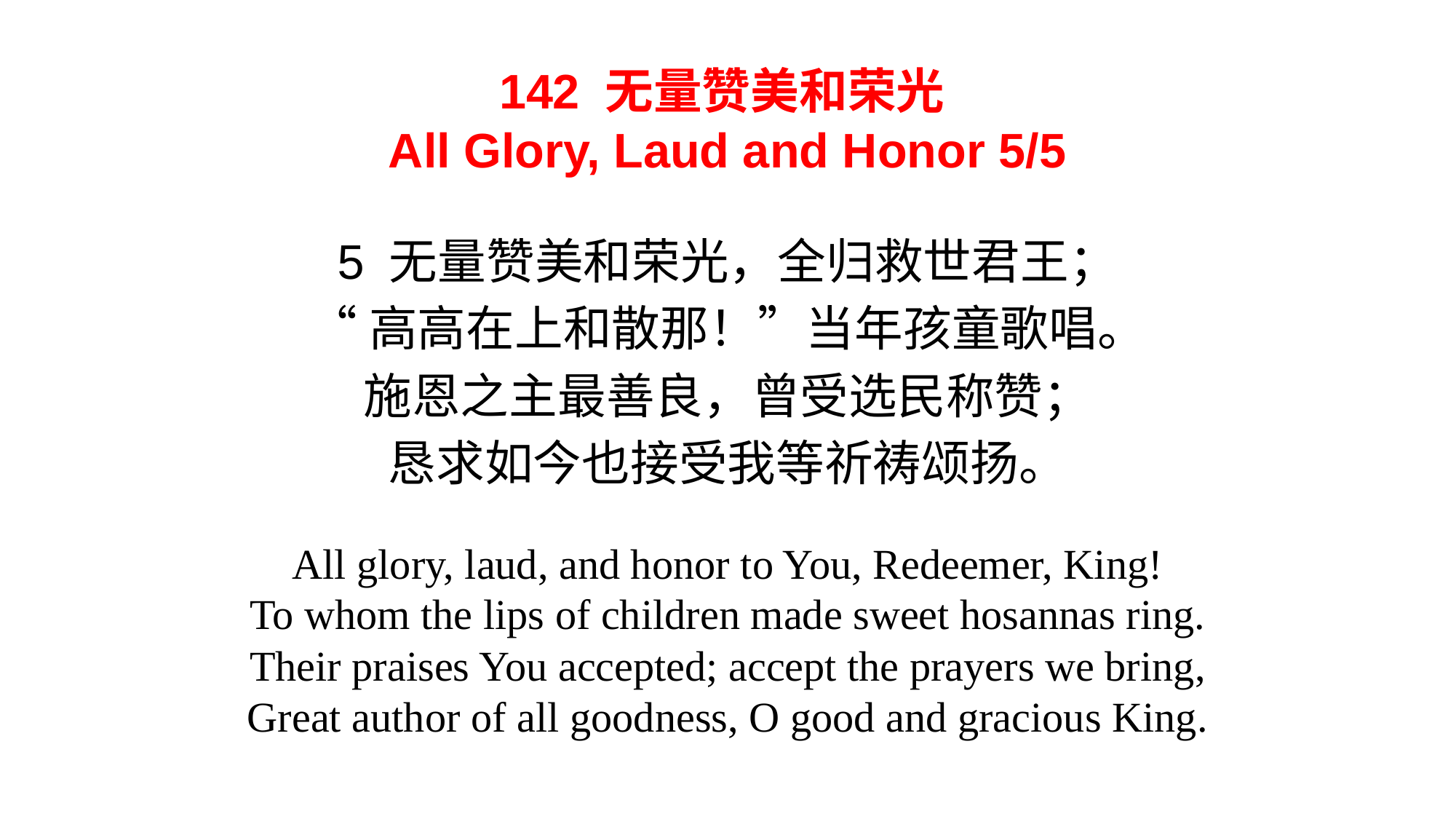

142 无量赞美和荣光
All Glory, Laud and Honor 5/5
5 无量赞美和荣光，全归救世君王；
“高高在上和散那！”当年孩童歌唱。
施恩之主最善良，曾受选民称赞；
恳求如今也接受我等祈祷颂扬。

All glory, laud, and honor to You, Redeemer, King!
To whom the lips of children made sweet hosannas ring.
Their praises You accepted; accept the prayers we bring,
Great author of all goodness, O good and gracious King.